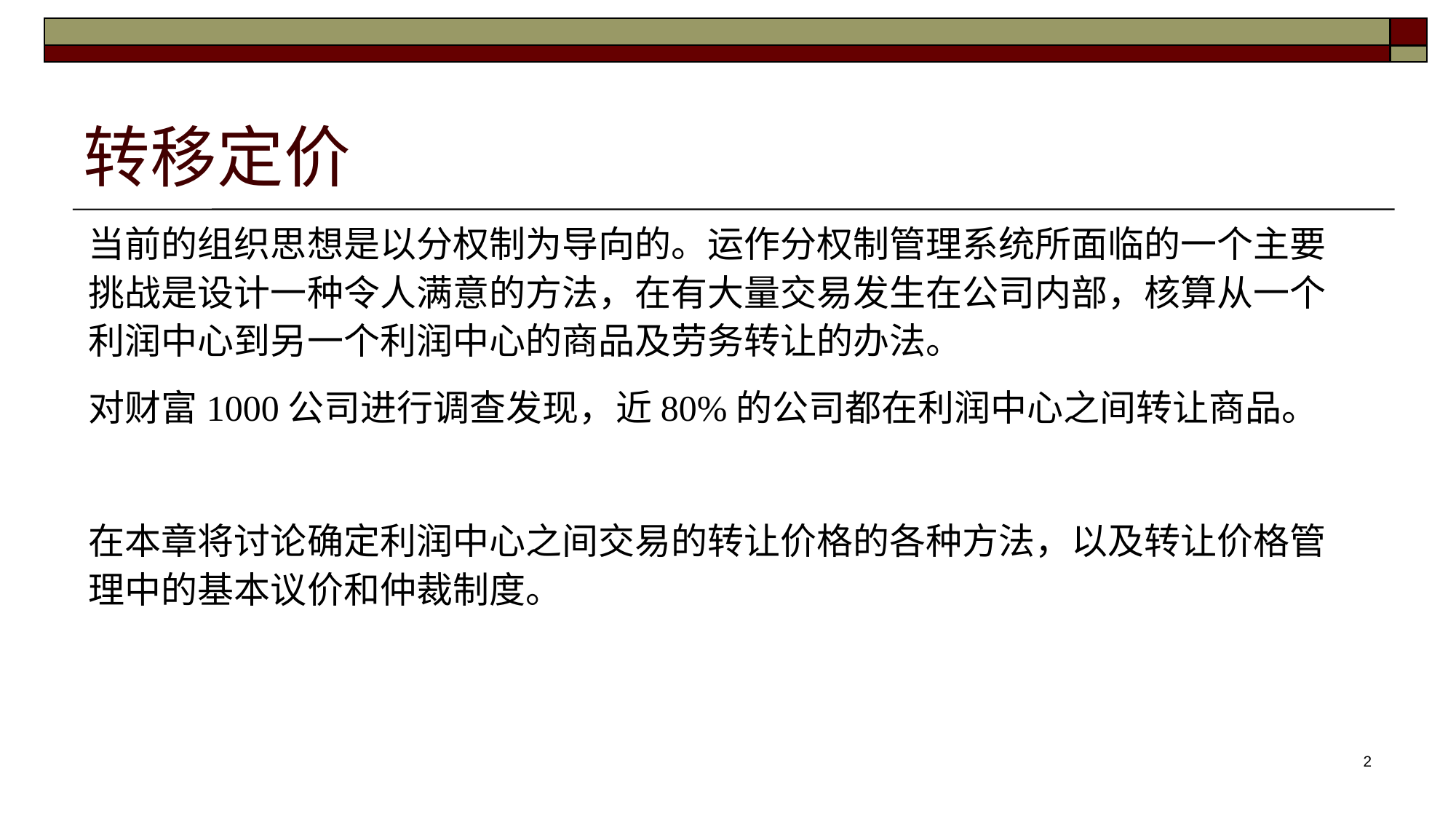

# 转移定价
当前的组织思想是以分权制为导向的。运作分权制管理系统所面临的一个主要挑战是设计一种令人满意的方法，在有大量交易发生在公司内部，核算从一个利润中心到另一个利润中心的商品及劳务转让的办法。
对财富1000公司进行调查发现，近80%的公司都在利润中心之间转让商品。

在本章将讨论确定利润中心之间交易的转让价格的各种方法，以及转让价格管理中的基本议价和仲裁制度。
2